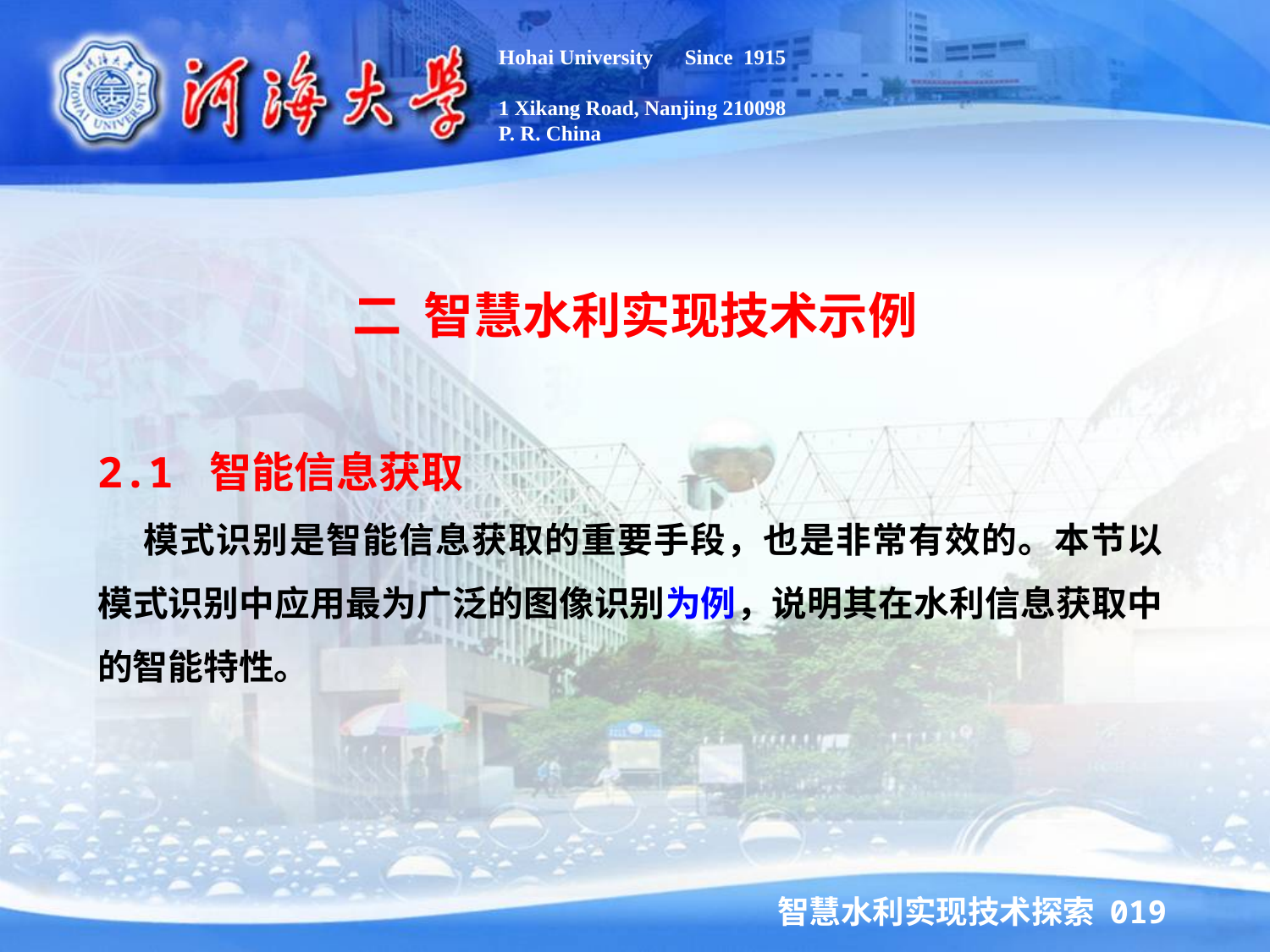

Hohai University      Since  1915
1 Xikang Road, Nanjing 210098
P. R. China
二  智慧水利实现技术示例

2.1 智能信息获取
    模式识别是智能信息获取的重要手段，也是非常有效的。本节以模式识别中应用最为广泛的图像识别为例，说明其在水利信息获取中的智能特性。
智慧水利实现技术探索 019